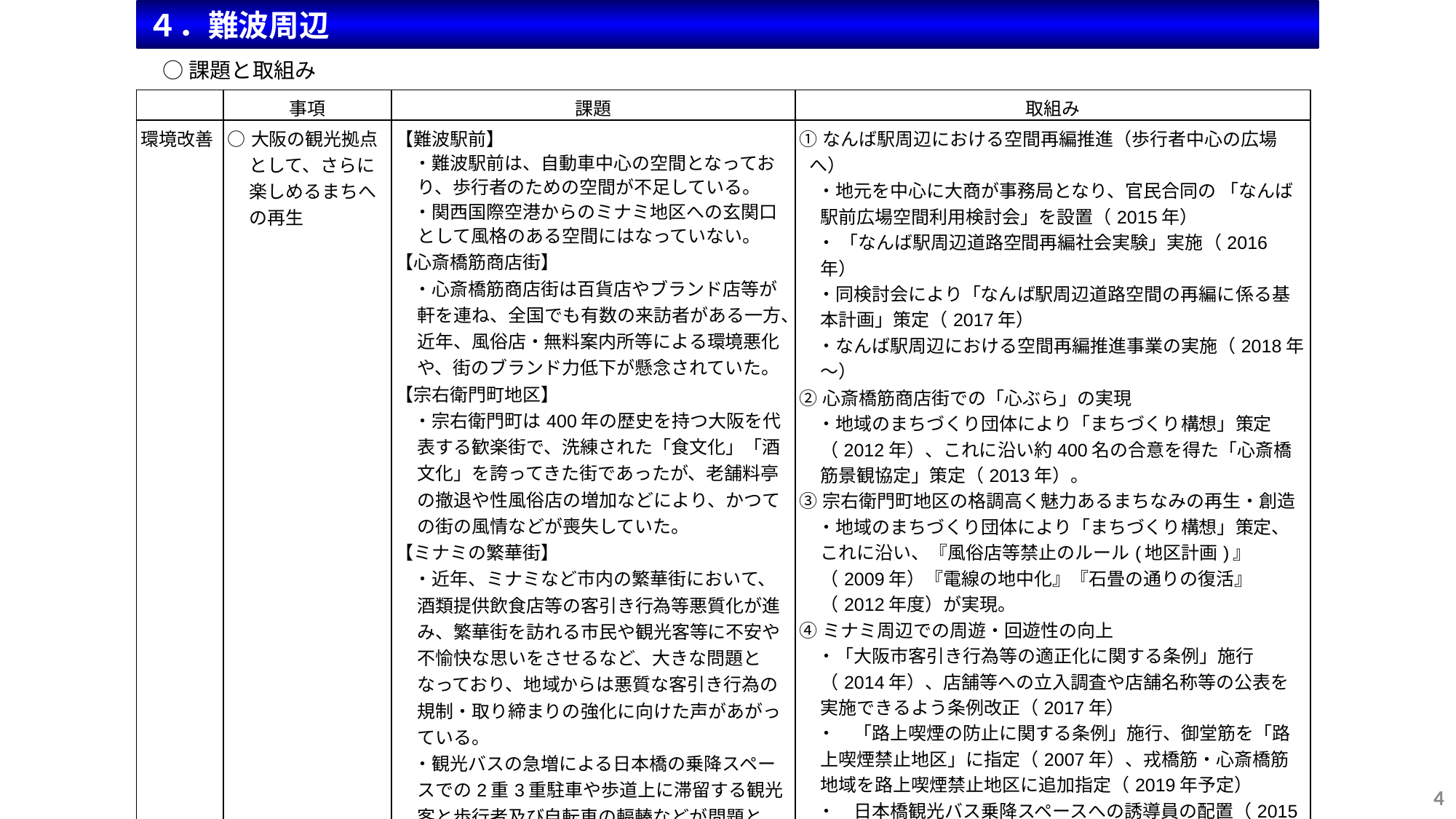

４．難波周辺
○課題と取組み

|  | 事項 | 課題 | 取組み |
| --- | --- | --- | --- |
| 環境改善 | ○大阪の観光拠点として、さらに楽しめるまちへの再生 | 【難波駅前】 　・難波駅前は、自動車中心の空間となっており、歩行者のための空間が不足している。 　・関西国際空港からのミナミ地区への玄関口として風格のある空間にはなっていない。 【心斎橋筋商店街】 　・心斎橋筋商店街は百貨店やブランド店等が軒を連ね、全国でも有数の来訪者がある一方、近年、風俗店・無料案内所等による環境悪化や、街のブランド力低下が懸念されていた。 【宗右衛門町地区】 　・宗右衛門町は400年の歴史を持つ大阪を代表する歓楽街で、洗練された「食文化」「酒文化」を誇ってきた街であったが、老舗料亭の撤退や性風俗店の増加などにより、かつての街の風情などが喪失していた。 【ミナミの繁華街】 　・近年、ミナミなど市内の繁華街において、酒類提供飲食店等の客引き行為等悪質化が進み、繁華街を訪れる市民や観光客等に不安や不愉快な思いをさせるなど、大きな問題となっており、地域からは悪質な客引き行為の規制・取り締まりの強化に向けた声があがっている。 　・観光バスの急増による日本橋の乗降スペースでの2重3重駐車や歩道上に滞留する観光客と歩行者及び自転車の輻輳などが問題となっている。 | ①なんば駅周辺における空間再編推進（歩行者中心の広場へ） 　・地元を中心に大商が事務局となり、官民合同の 「なんば駅前広場空間利用検討会」を設置（2015年） 　・ 「なんば駅周辺道路空間再編社会実験」実施（2016年） 　・同検討会により「なんば駅周辺道路空間の再編に係る基本計画」策定（2017年） 　・なんば駅周辺における空間再編推進事業の実施（2018年～）　 ②心斎橋筋商店街での「心ぶら」の実現 　・地域のまちづくり団体により「まちづくり構想」策定（2012年）、これに沿い約400名の合意を得た「心斎橋筋景観協定」策定（2013年）。 ③宗右衛門町地区の格調高く魅力あるまちなみの再生・創造 　・地域のまちづくり団体により「まちづくり構想」策定、これに沿い、『風俗店等禁止のルール(地区計画)』（2009年）『電線の地中化』『石畳の通りの復活』（2012年度）が実現。 ④ミナミ周辺での周遊・回遊性の向上 　・「大阪市客引き行為等の適正化に関する条例」施行（2014年）、店舗等への立入調査や店舗名称等の公表を実施できるよう条例改正（2017年） 　・　「路上喫煙の防止に関する条例」施行、御堂筋を「路上喫煙禁止地区」に指定（2007年）、戎橋筋・心斎橋筋地域を路上喫煙禁止地区に追加指定（2019年予定） 　・　日本橋観光バス乗降スペースへの誘導員の配置（2015年～）、歩道拡幅（2018年）、デジタルサイネージを用いた観光案内板の設置（2018年） 　・道頓堀川での賑わい創出に向けた社会実験を実施（2005～2011年度）、公募民間事業者による管理運営（2012年度～） |
4